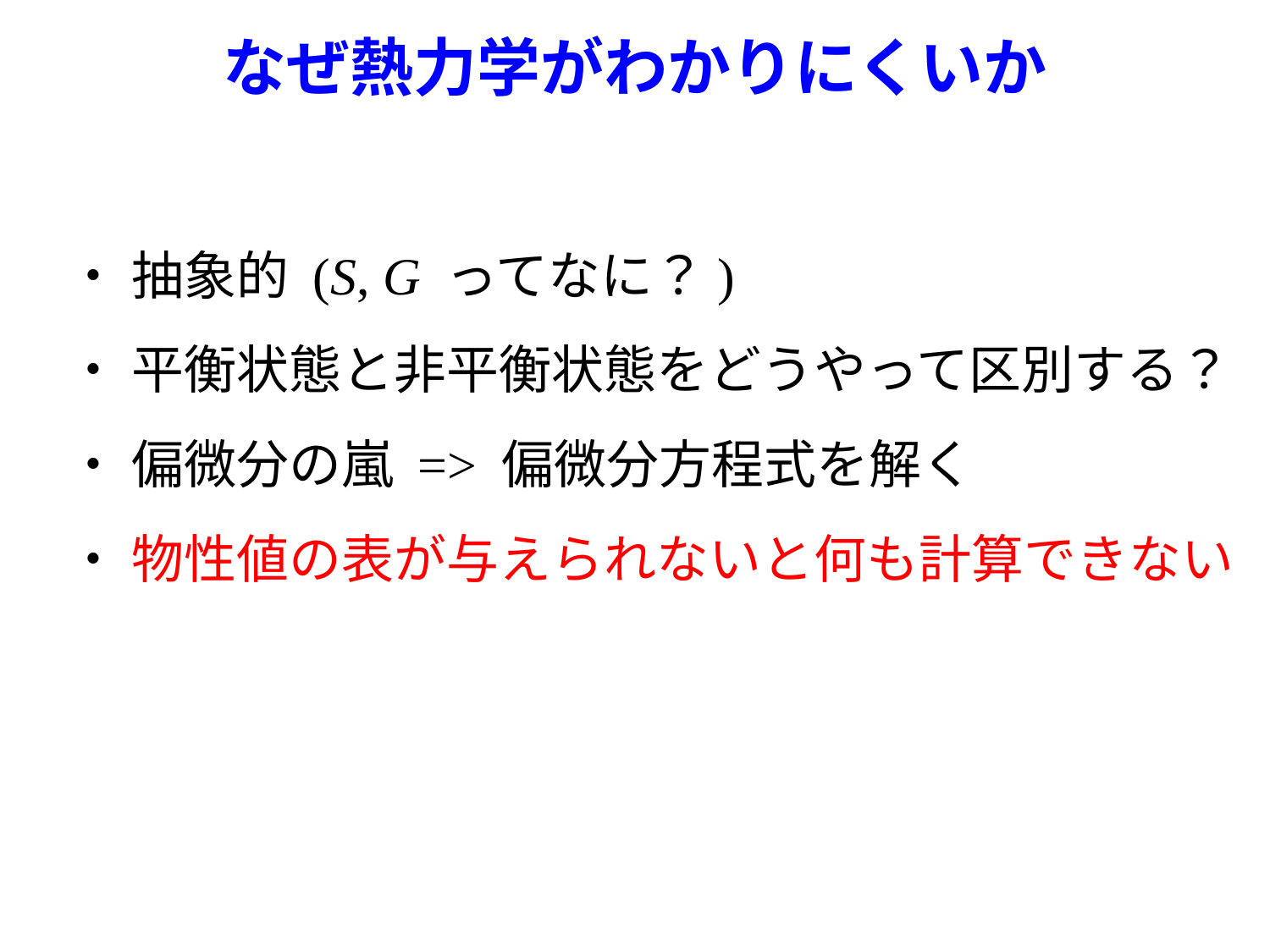

# なぜ熱力学がわかりにくいか
　・ 抽象的 (S, G ってなに？)
　・ 平衡状態と非平衡状態をどうやって区別する？
　・ 偏微分の嵐 => 偏微分方程式を解く
　・ 物性値の表が与えられないと何も計算できない